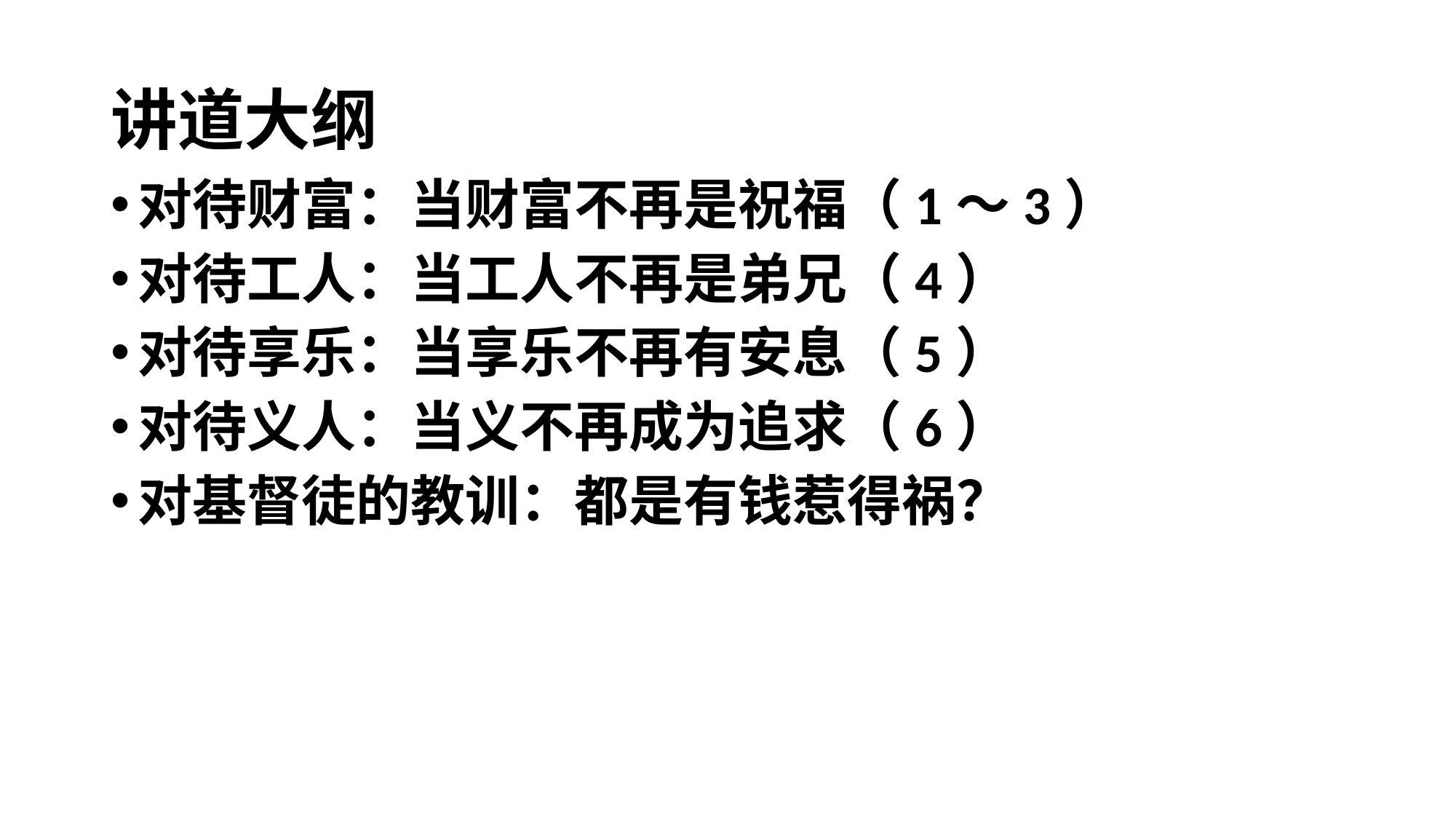

# 讲道大纲
对待财富：当财富不再是祝福（1～3）
对待工人：当工人不再是弟兄（4）
对待享乐：当享乐不再有安息（5）
对待义人：当义不再成为追求（6）
对基督徒的教训：都是有钱惹得祸？